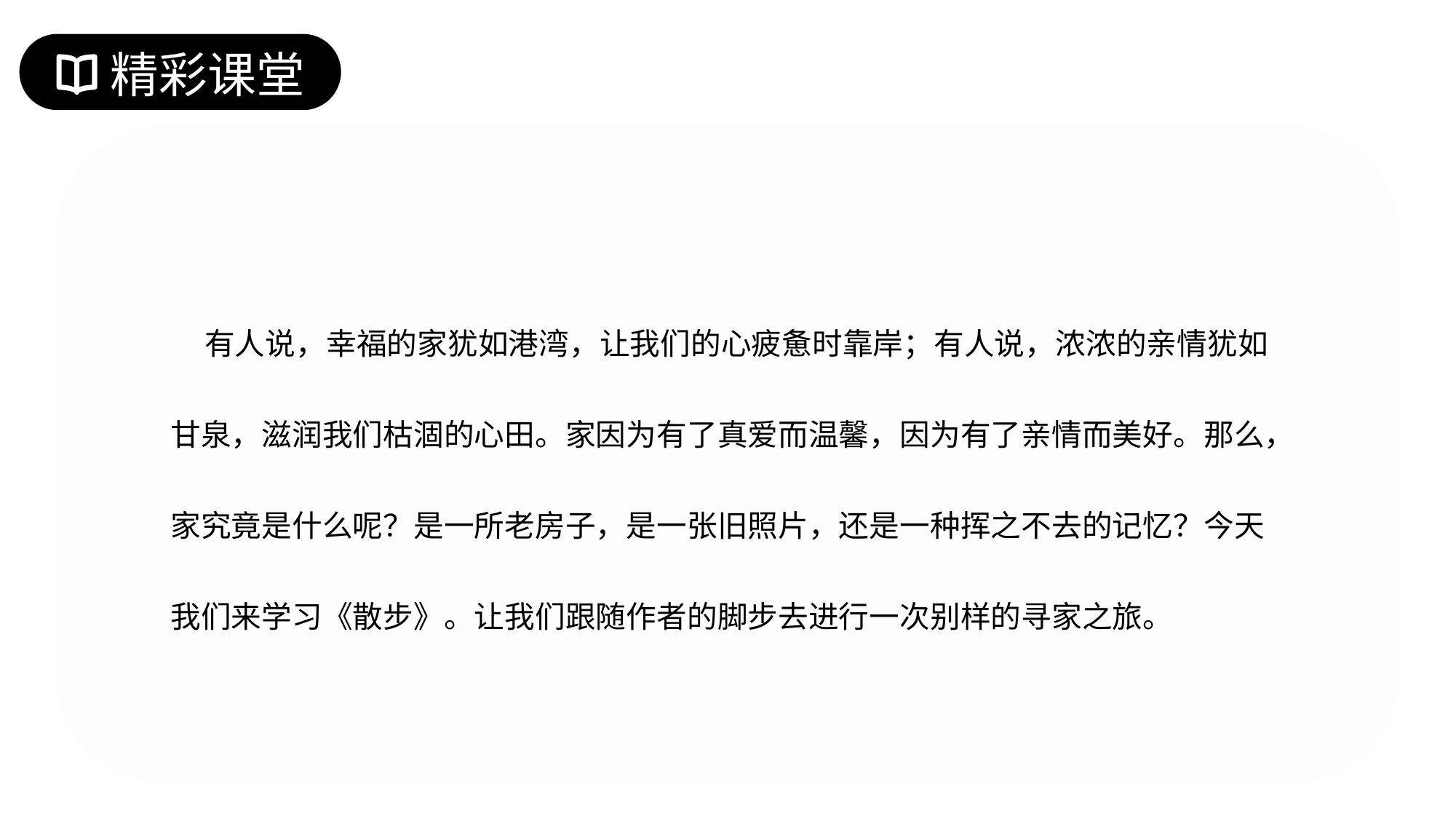

精彩课堂

    有人说，幸福的家犹如港湾，让我们的心疲惫时靠岸；有人说，浓浓的亲情犹如甘泉，滋润我们枯涸的心田。家因为有了真爱而温馨，因为有了亲情而美好。那么，家究竟是什么呢？是一所老房子，是一张旧照片，还是一种挥之不去的记忆？今天我们来学习《散步》。让我们跟随作者的脚步去进行一次别样的寻家之旅。